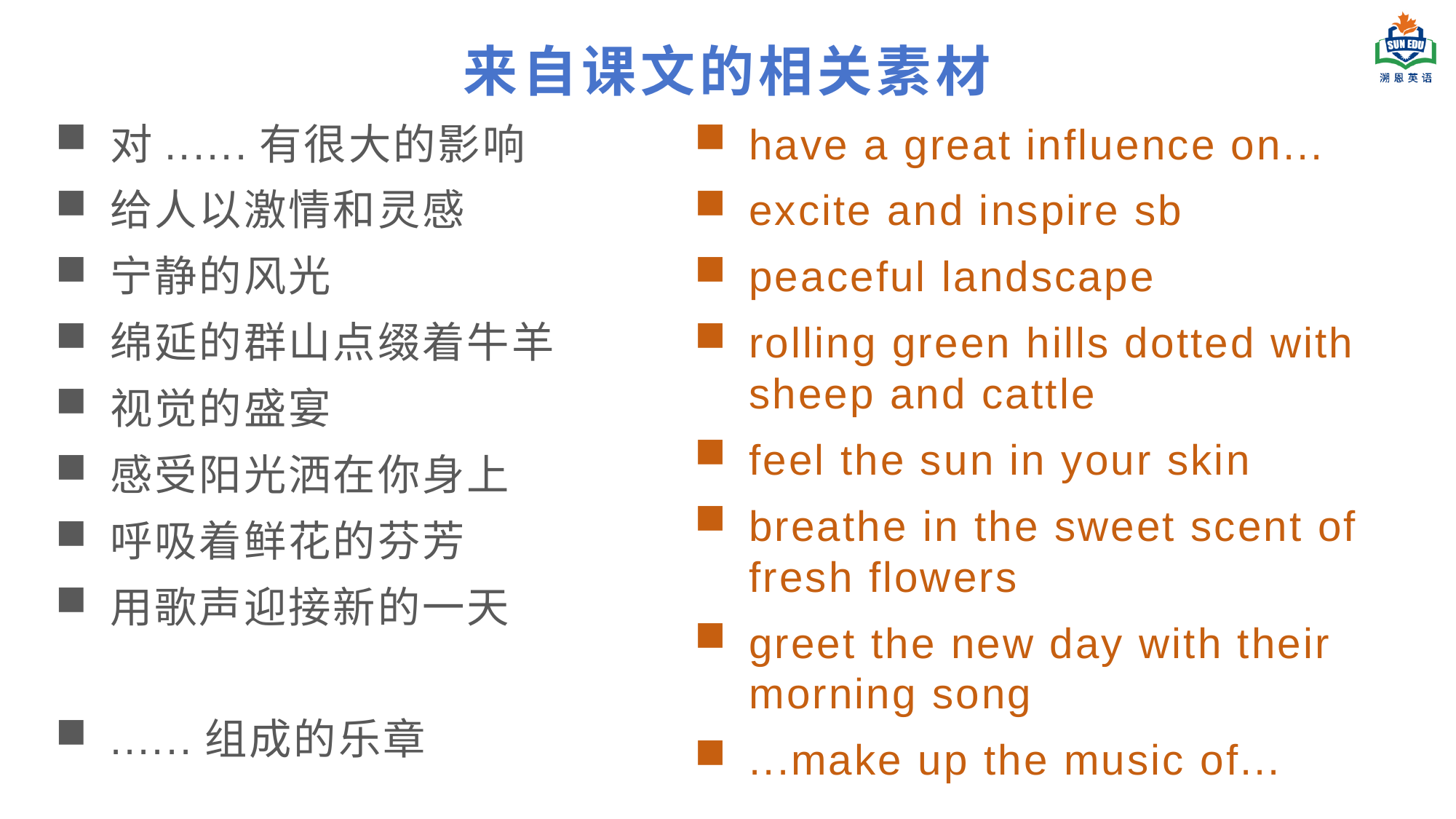

# 来自课文的相关素材

have a great influence on...
excite and inspire sb
peaceful landscape
rolling green hills dotted with sheep and cattle
feel the sun in your skin
breathe in the sweet scent of fresh flowers
greet the new day with their morning song
...make up the music of...

对......有很大的影响
给人以激情和灵感
宁静的风光
绵延的群山点缀着牛羊
视觉的盛宴
感受阳光洒在你身上
呼吸着鲜花的芬芳
用歌声迎接新的一天

......组成的乐章